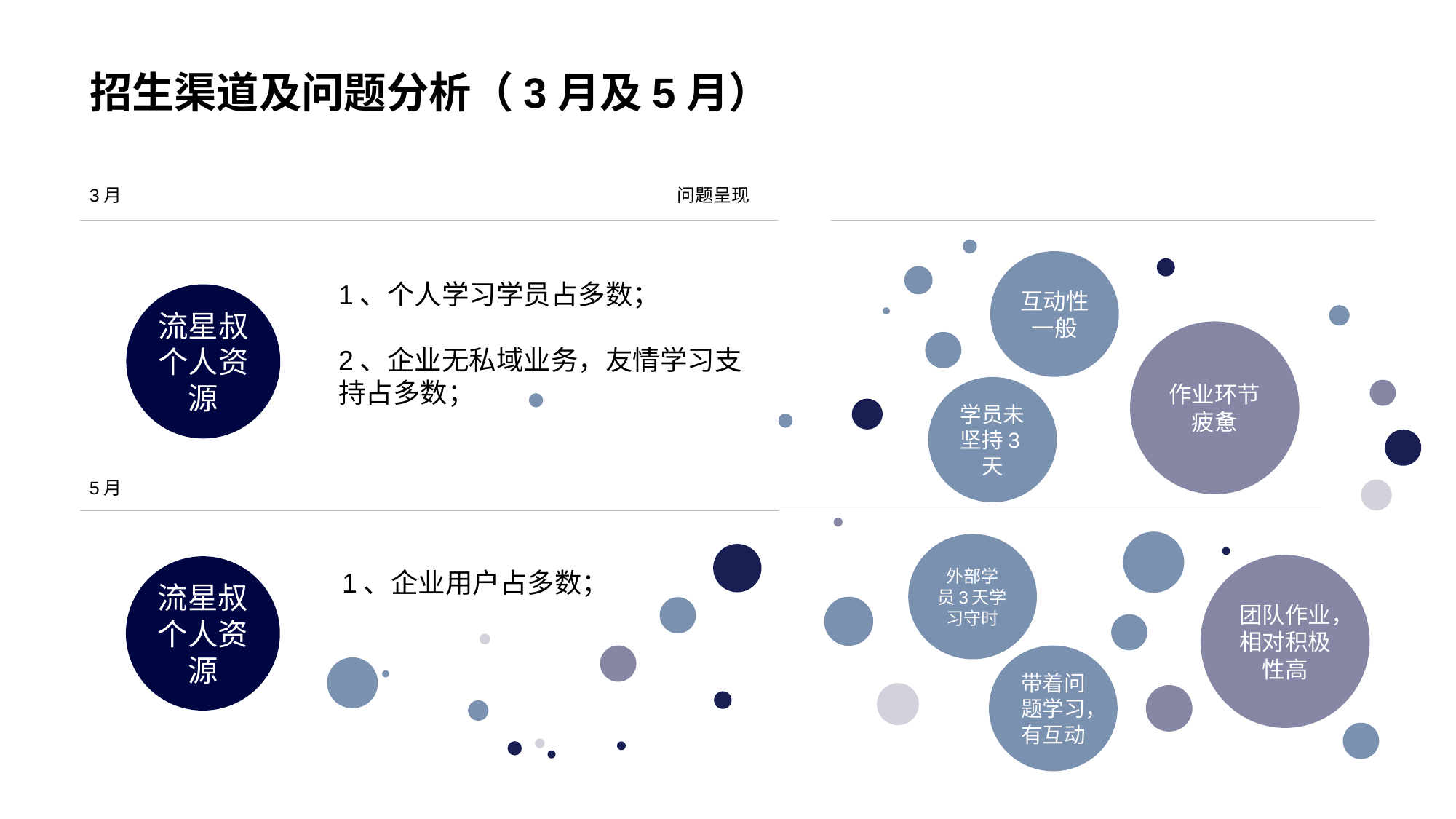

招生渠道及问题分析（3月及5月）
3月                                                                                                                                           问题呈现

互动性一般

1、个人学习学员占多数；

2、企业无私域业务，友情学习支持占多数；
流星叔个人资源

作业环节疲惫

学员未坚持3天

5月

外部学员3天学习守时

团队作业，相对积极性高
流星叔个人资源
1、企业用户占多数；

带着问题学习，有互动